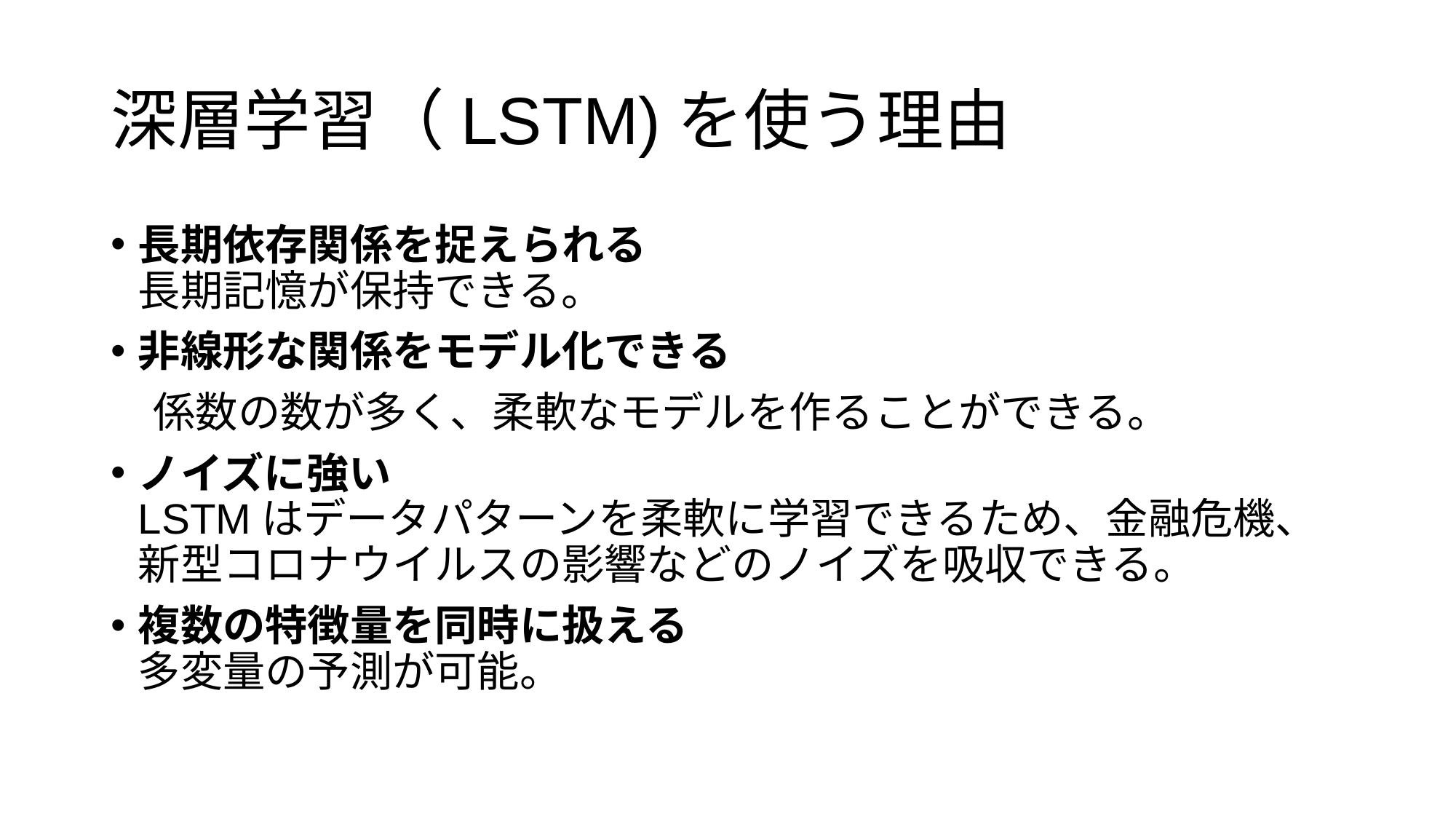

# 深層学習（LSTM)を使う理由
長期依存関係を捉えられる
長期記憶が保持できる。
非線形な関係をモデル化できる
　係数の数が多く、柔軟なモデルを作ることができる。
ノイズに強い
LSTMはデータパターンを柔軟に学習できるため、金融危機、新型コロナウイルスの影響などのノイズを吸収できる。
複数の特徴量を同時に扱える
多変量の予測が可能。